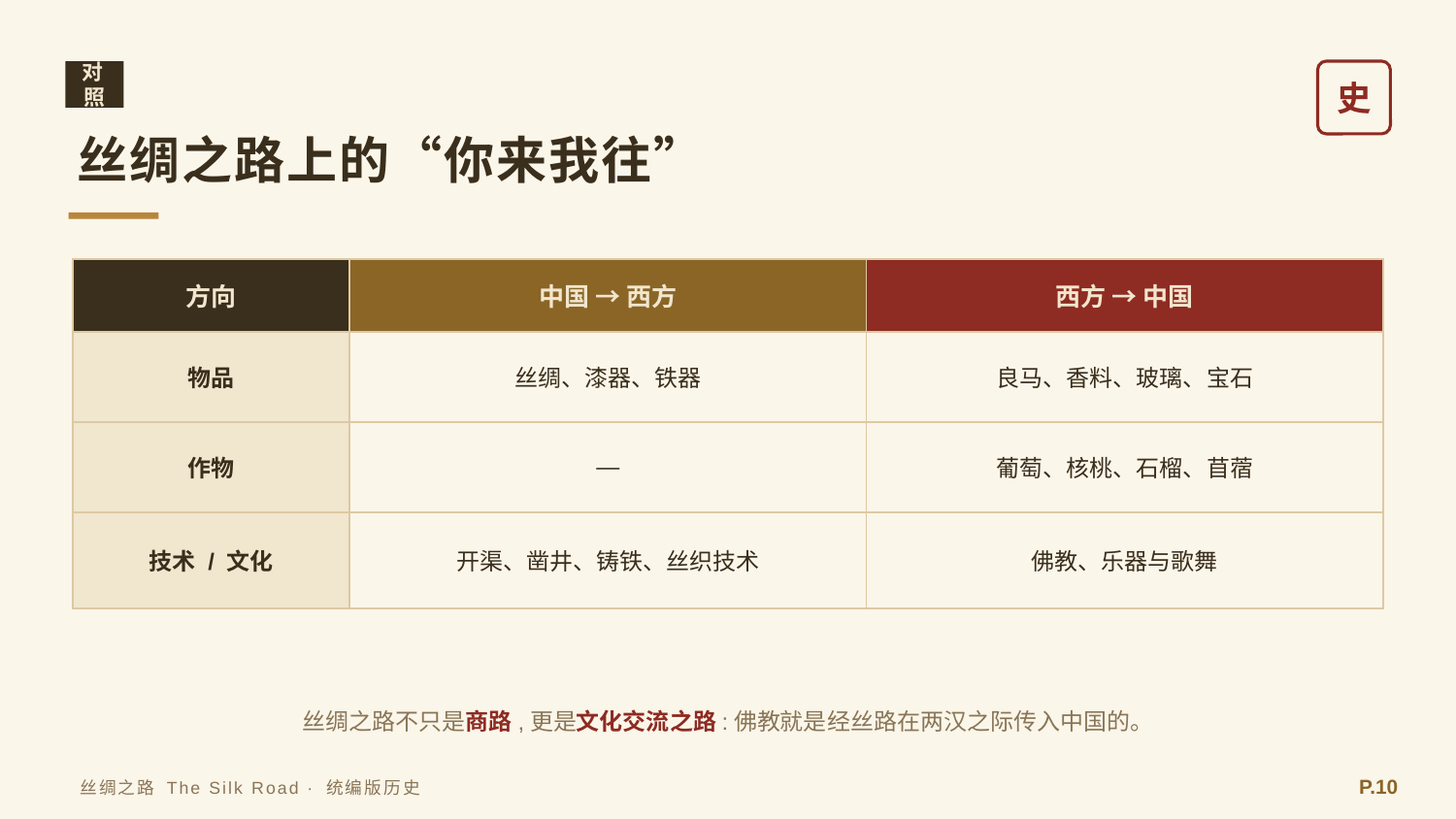

对照
史

丝绸之路上的“你来我往”

| 方向 | 中国 → 西方 | 西方 → 中国 |
| --- | --- | --- |
| 物品 | 丝绸、漆器、铁器 | 良马、香料、玻璃、宝石 |
| 作物 | — | 葡萄、核桃、石榴、苜蓿 |
| 技术 / 文化 | 开渠、凿井、铸铁、丝织技术 | 佛教、乐器与歌舞 |
丝绸之路不只是商路,更是文化交流之路:佛教就是经丝路在两汉之际传入中国的。
P.10
丝绸之路 The Silk Road · 统编版历史